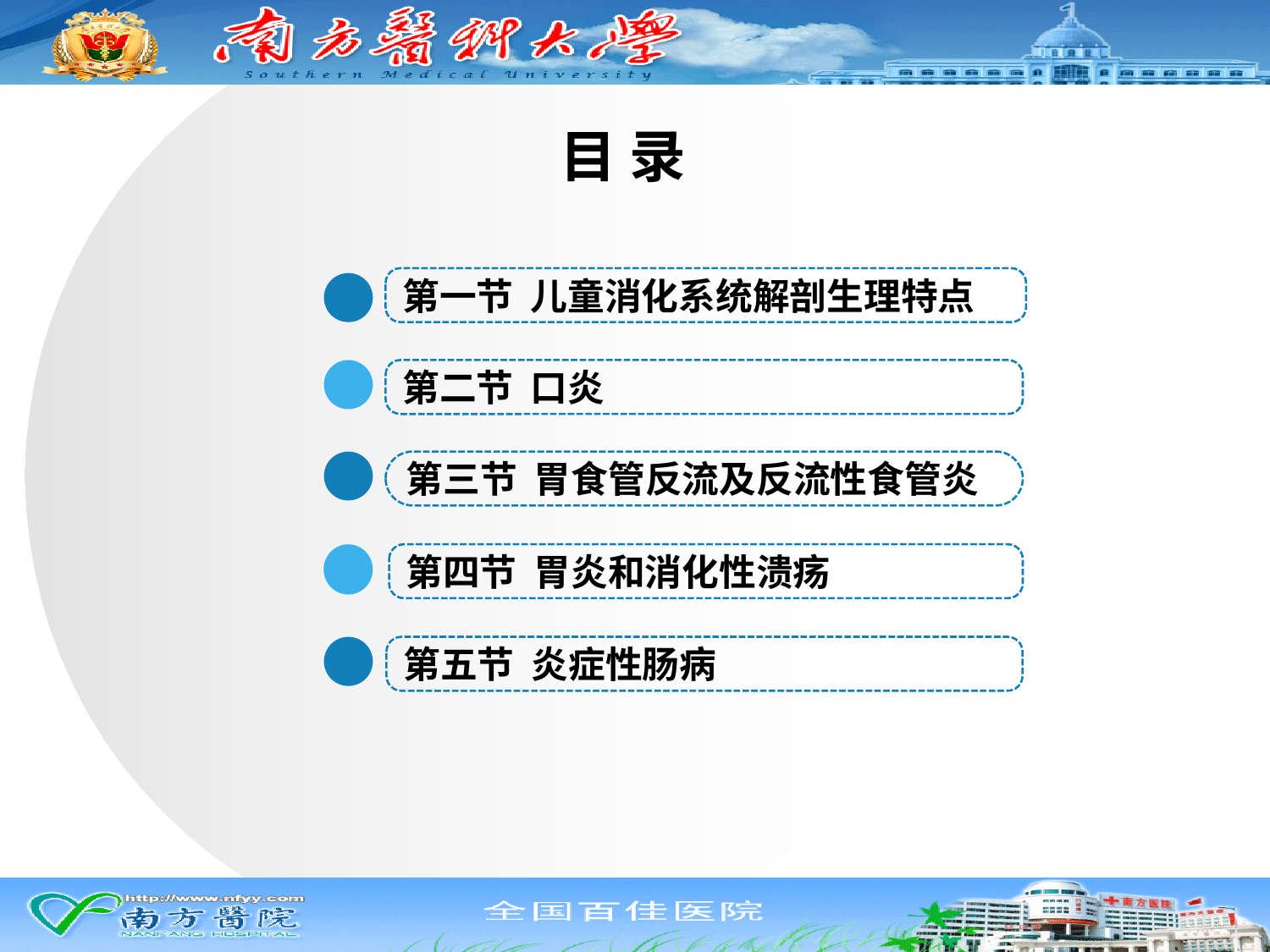

# 目 录

第一节  儿童消化系统解剖生理特点

第二节  口炎

第三节  胃食管反流及反流性食管炎

第四节  胃炎和消化性溃疡

第五节  炎症性肠病